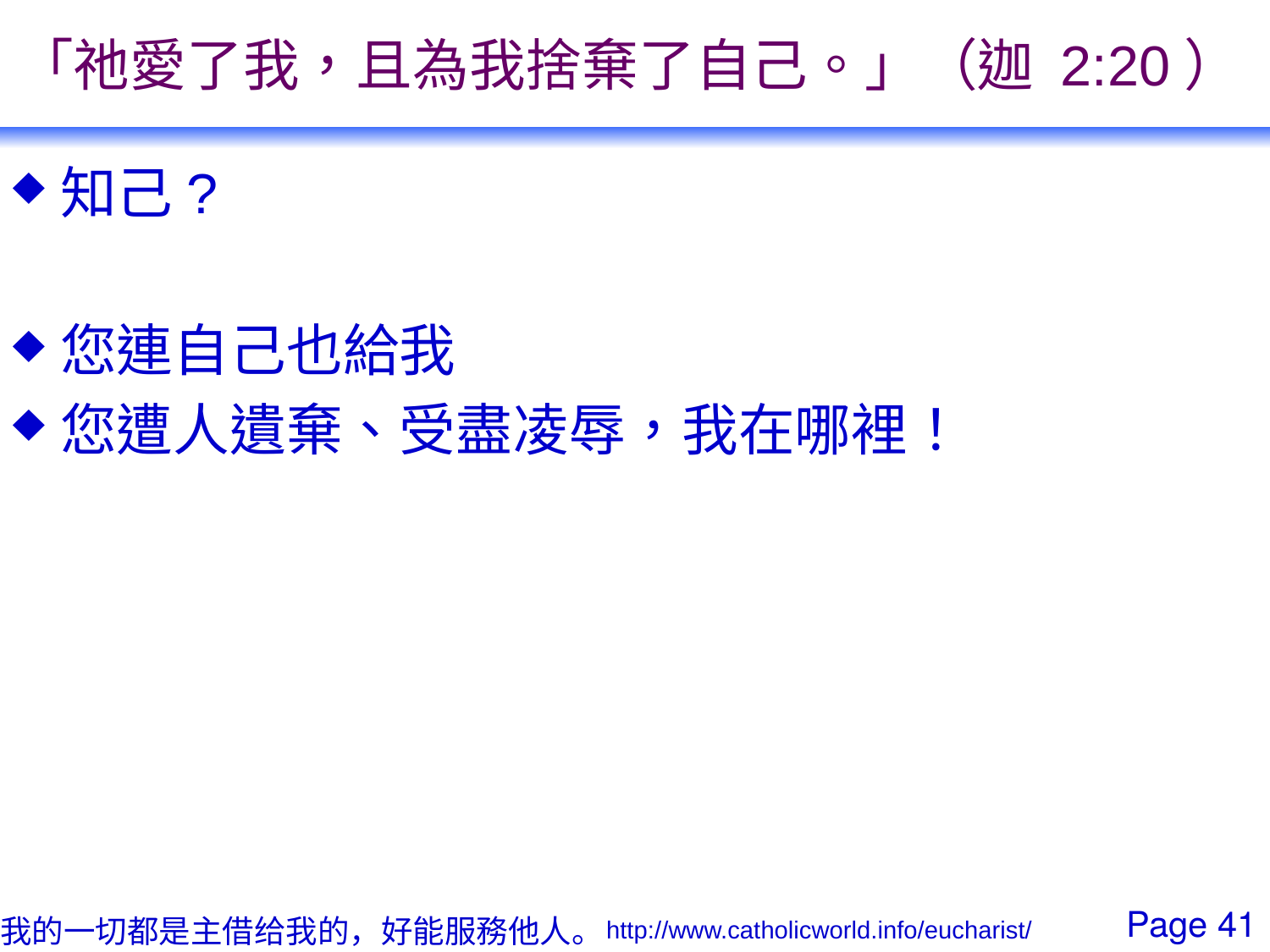

# 「祂愛了我，且為我捨棄了自己。」（迦 2:20）
知己?

您連自己也給我
您遭人遺棄、受盡凌辱，我在哪裡！